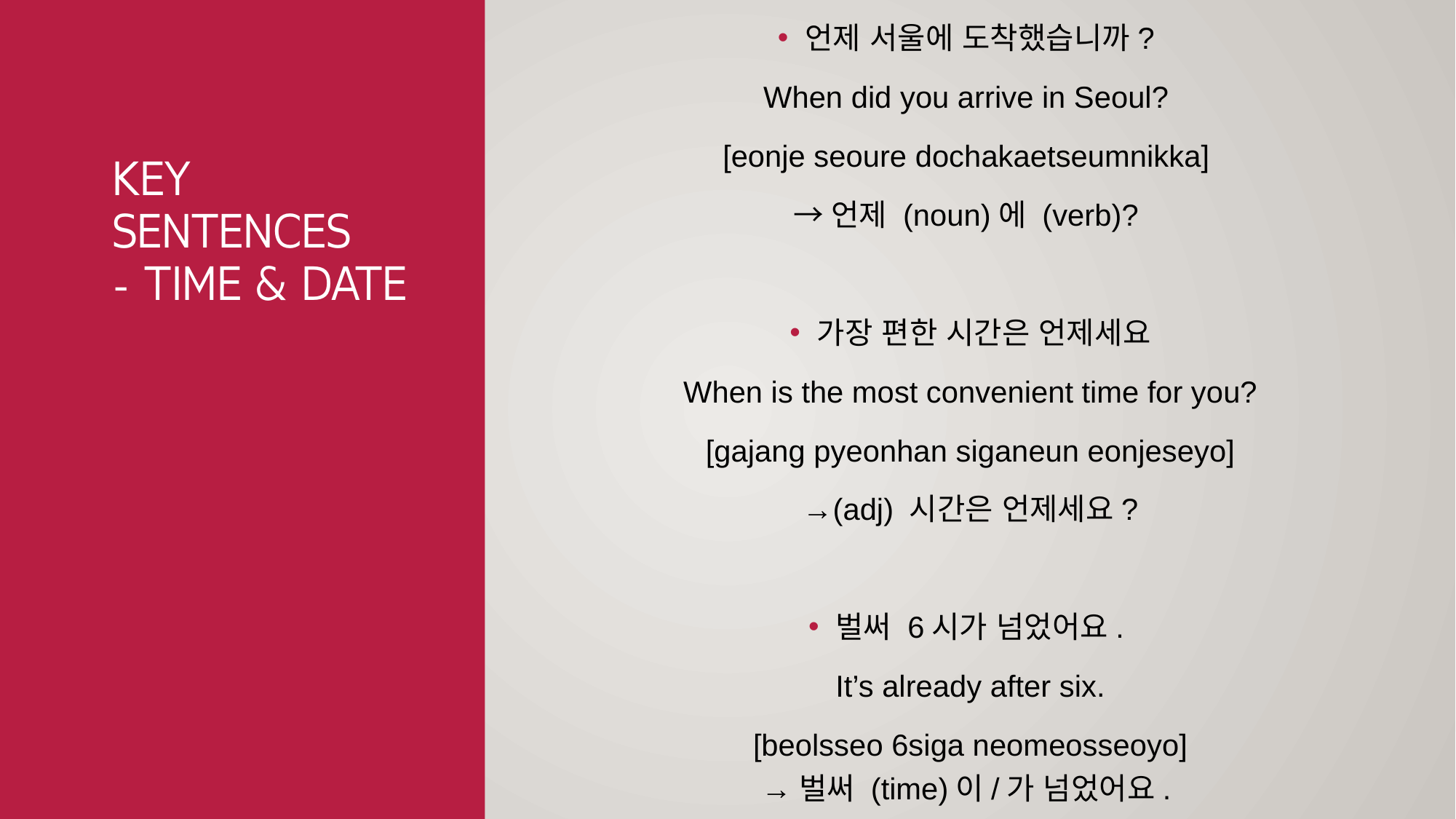

언제 서울에 도착했습니까?
When did you arrive in Seoul?
[eonje seoure dochakaetseumnikka]
→언제 (noun)에 (verb)?

가장 편한 시간은 언제세요
 When is the most convenient time for you?
[gajang pyeonhan siganeun eonjeseyo]
→(adj) 시간은 언제세요?

벌써 6시가 넘었어요.
It’s already after six.
[beolsseo 6siga neomeosseoyo]
→벌써 (time)이/가 넘었어요.

# Key sentences - time & date